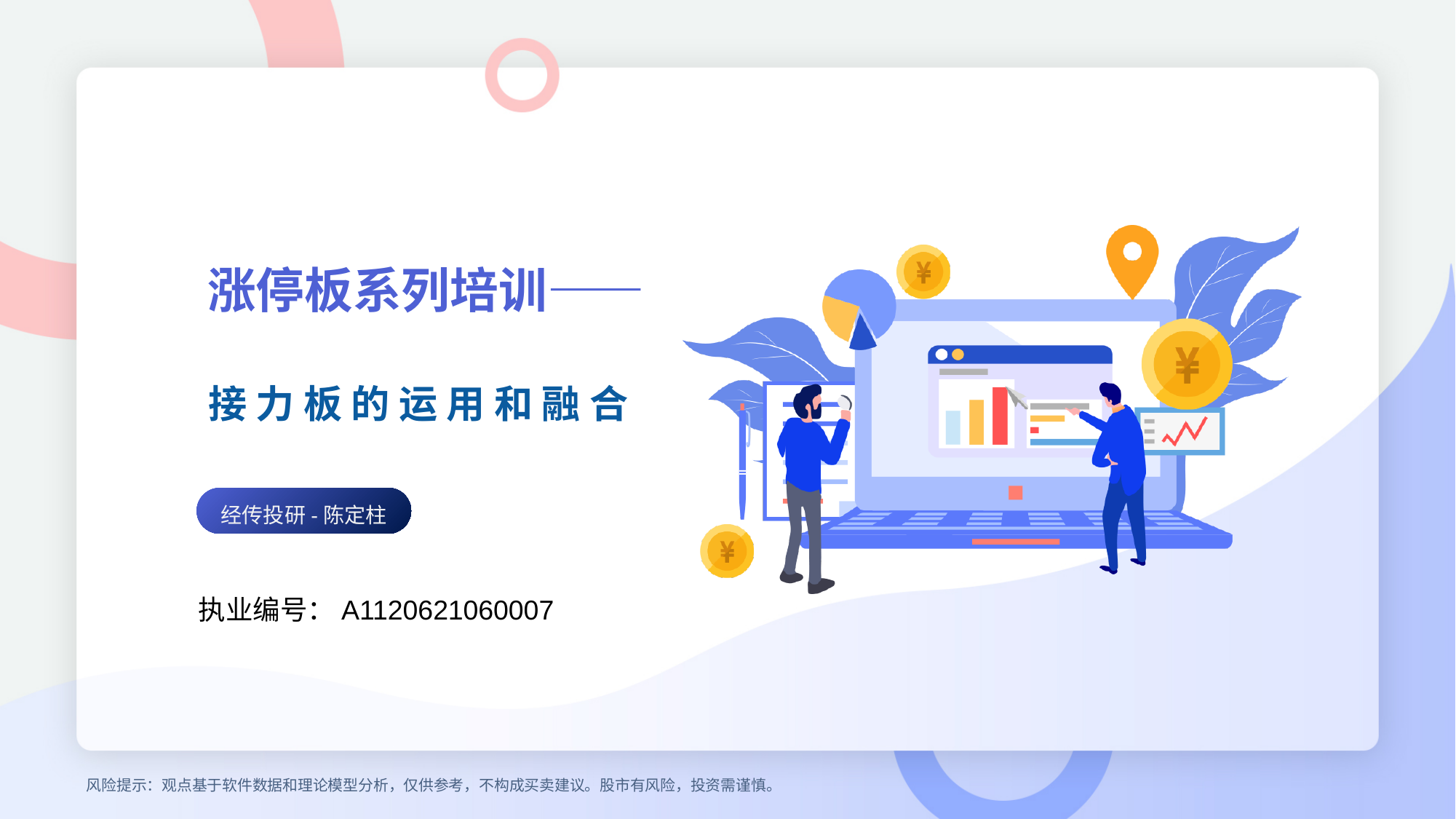

接力板的运用和融合
执业编号：A1120621060007
风险提示：观点基于软件数据和理论模型分析，仅供参考，不构成买卖建议。股市有风险，投资需谨慎。